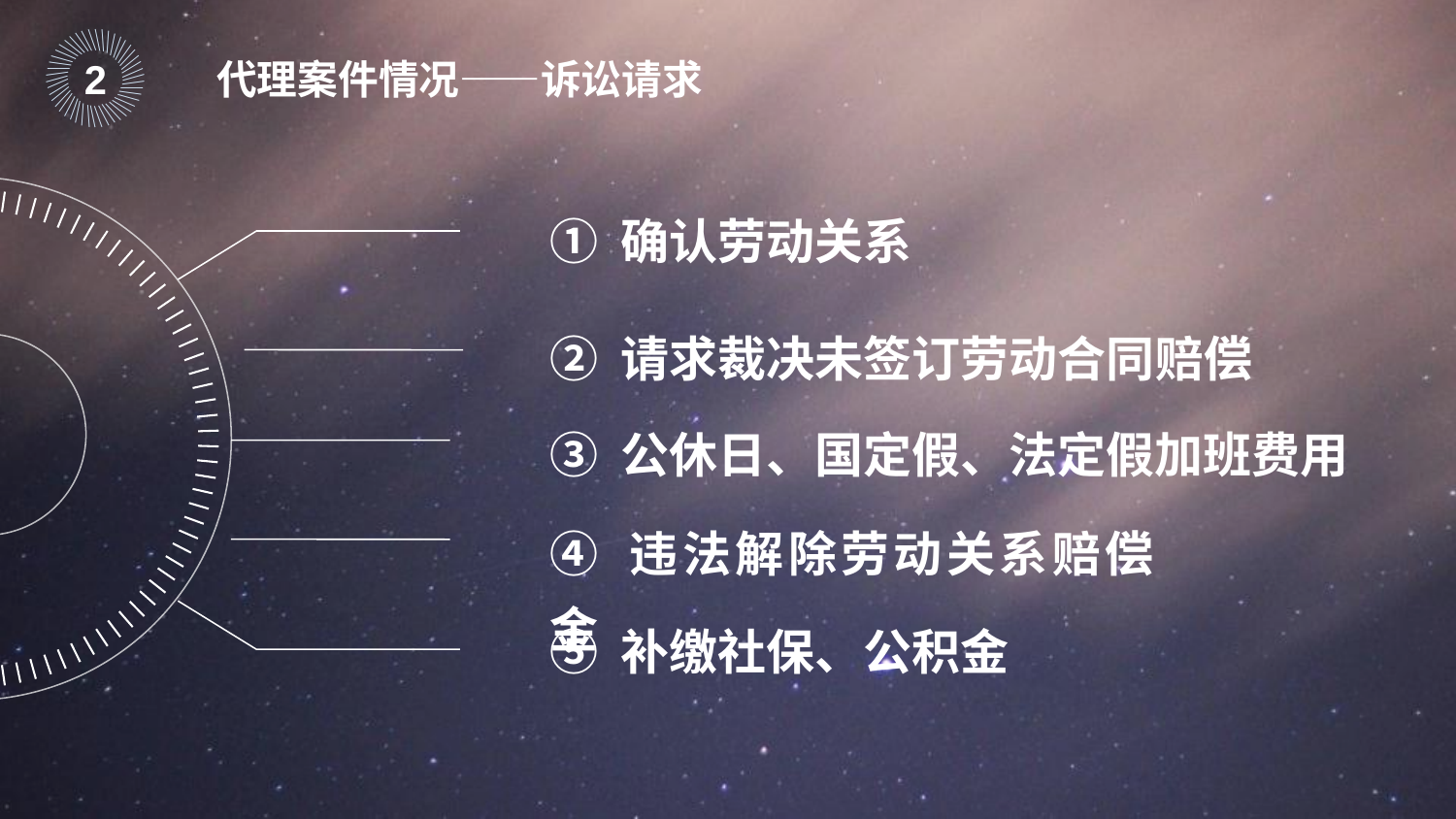

｜
｜
｜
｜
｜
｜
｜
｜
｜
｜
｜
｜
｜
｜
｜
｜
｜
｜
｜
｜
｜
｜
｜
｜
｜
｜
｜
｜
｜
｜
｜
｜
｜
｜
｜
｜
｜
｜
｜
｜
｜
｜
｜
｜
｜
｜
2
代理案件情况——诉讼请求

① 确认劳动关系

② 请求裁决未签订劳动合同赔偿

③ 公休日、国定假、法定假加班费用

④ 违法解除劳动关系赔偿金

⑤ 补缴社保、公积金